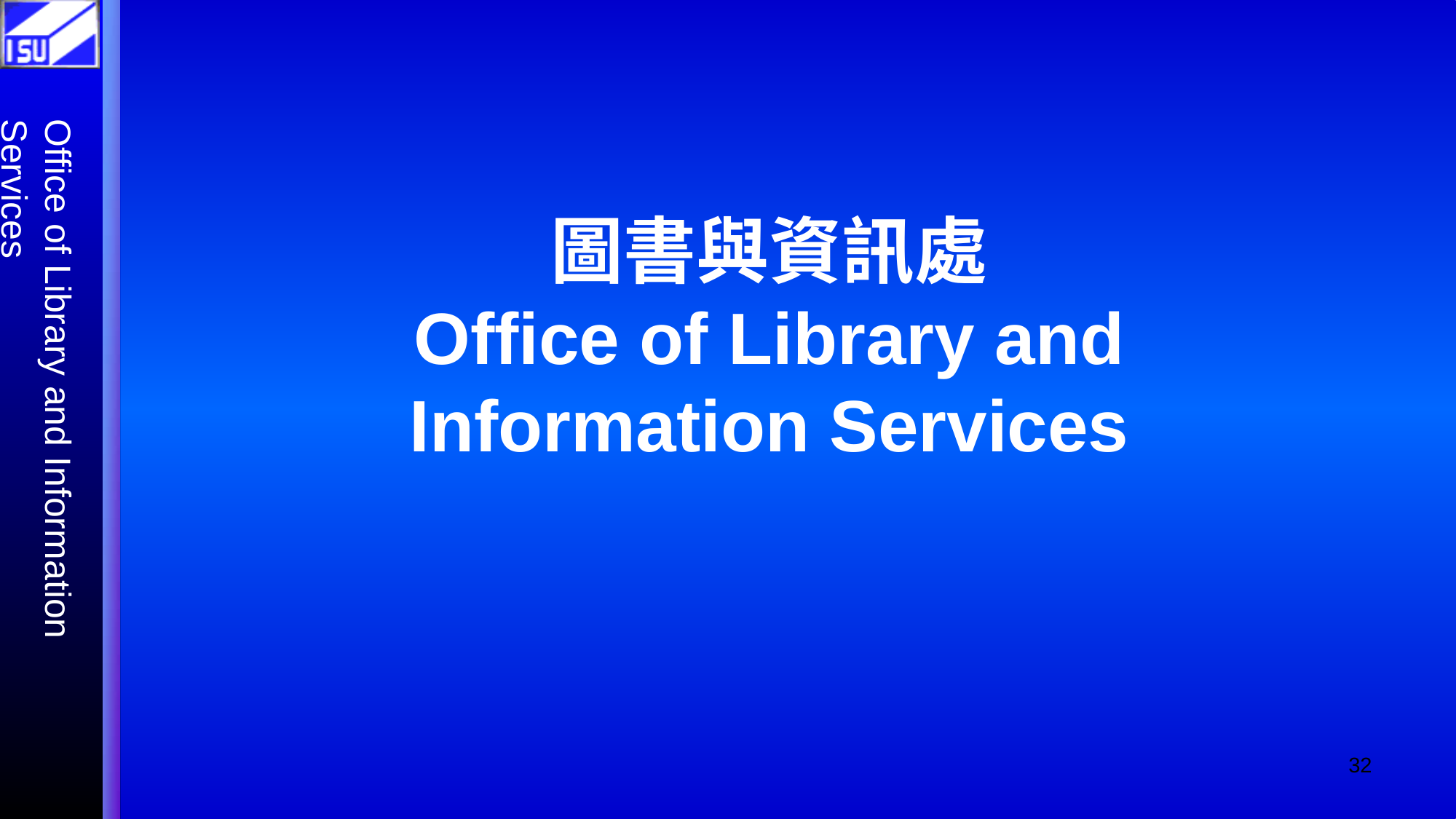

# 圖書與資訊處
Office of Library and Information Services
32